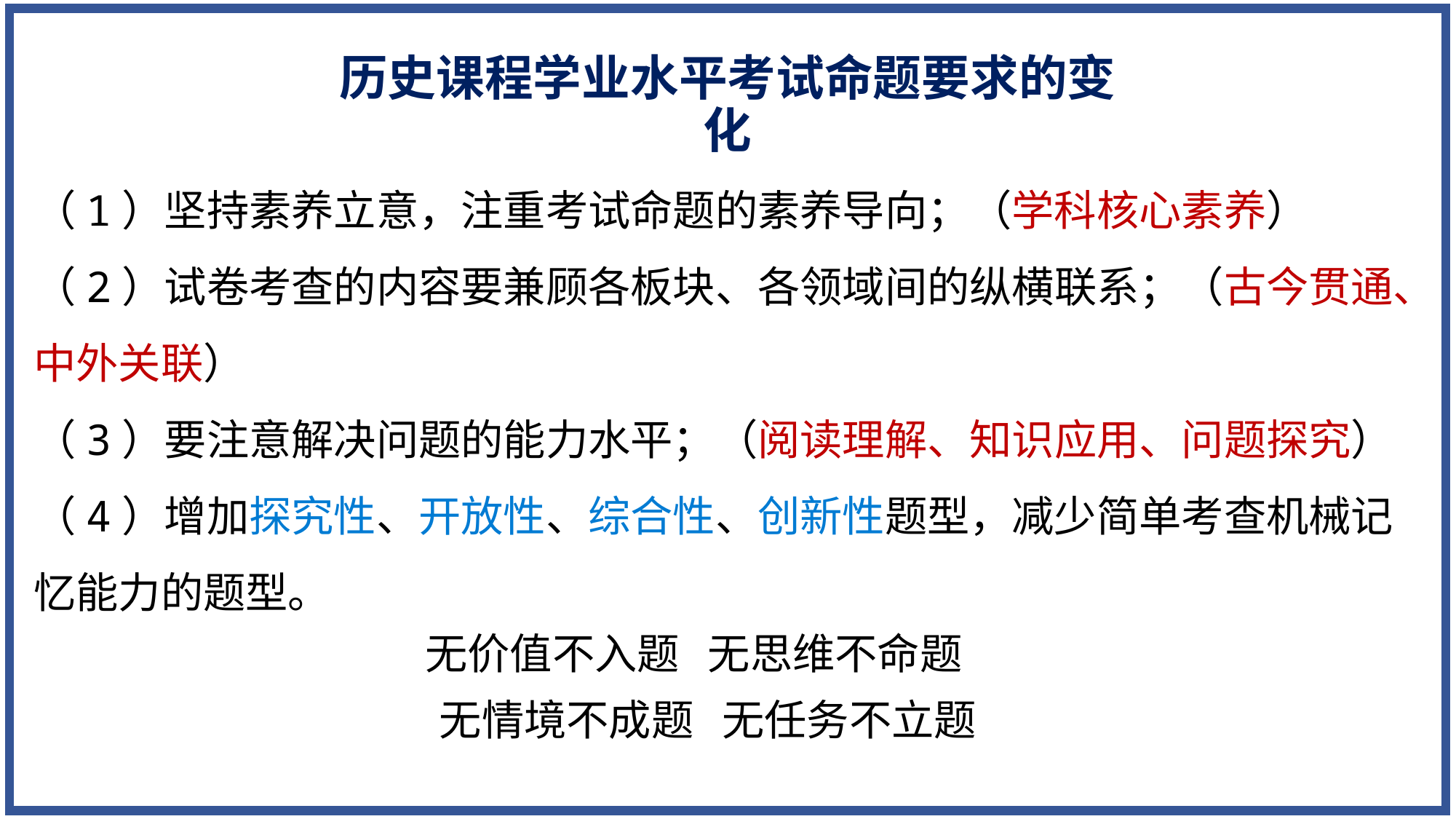

历史课程学业水平考试命题要求的变化
（1）坚持素养立意，注重考试命题的素养导向；（学科核心素养）
（2）试卷考查的内容要兼顾各板块、各领域间的纵横联系；（古今贯通、中外关联）
（3）要注意解决问题的能力水平；（阅读理解、知识应用、问题探究）
（4）增加探究性、开放性、综合性、创新性题型，减少简单考查机械记忆能力的题型。
无价值不入题   无思维不命题
无情境不成题   无任务不立题